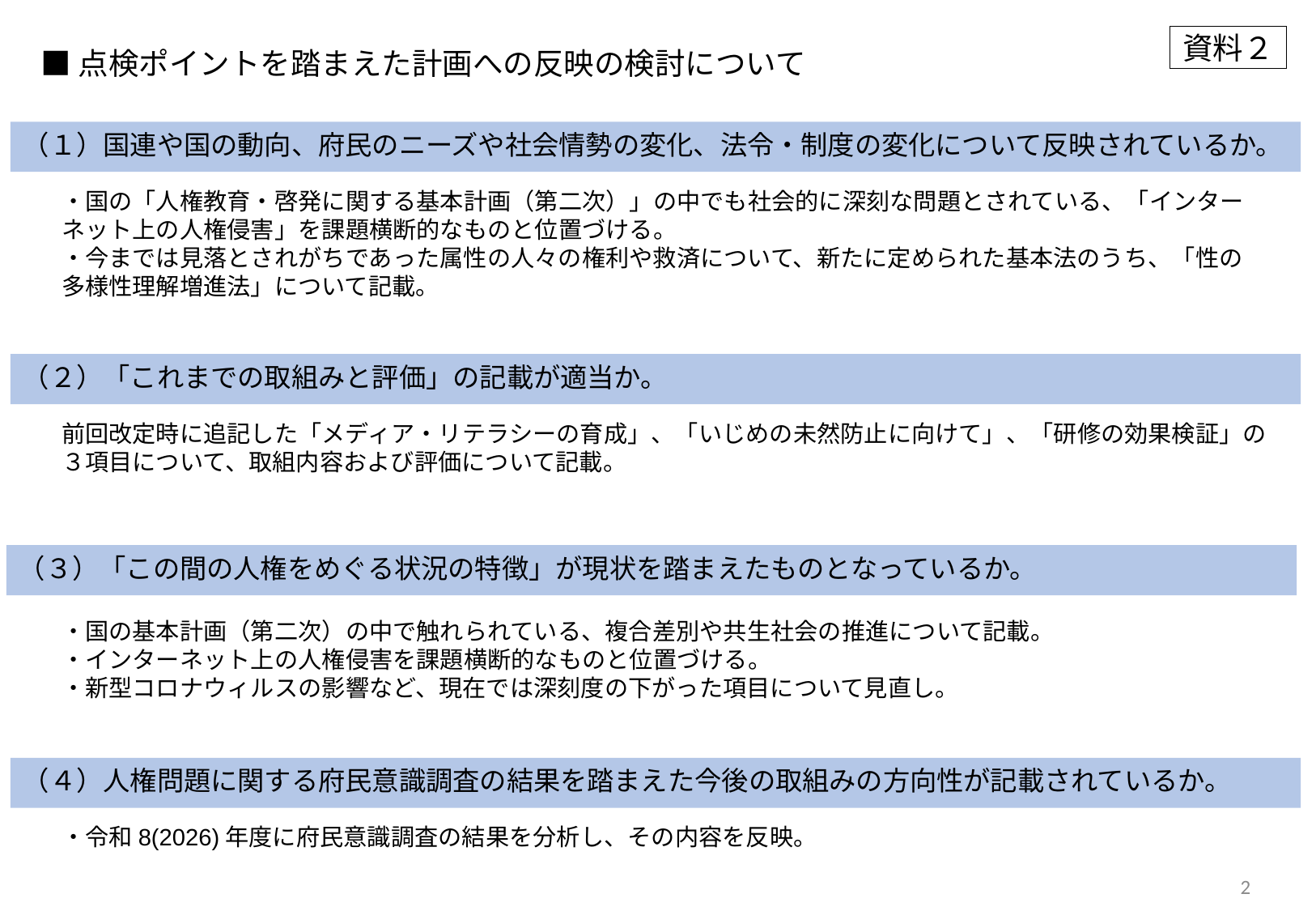

資料２
■点検ポイントを踏まえた計画への反映の検討について

（１）国連や国の動向、府民のニーズや社会情勢の変化、法令・制度の変化について反映されているか。
・国の「人権教育・啓発に関する基本計画（第二次）」の中でも社会的に深刻な問題とされている、「インターネット上の人権侵害」を課題横断的なものと位置づける。
・今までは見落とされがちであった属性の人々の権利や救済について、新たに定められた基本法のうち、「性の多様性理解増進法」について記載。
（２）「これまでの取組みと評価」の記載が適当か。
前回改定時に追記した「メディア・リテラシーの育成」、「いじめの未然防止に向けて」、「研修の効果検証」の３項目について、取組内容および評価について記載。
（３）「この間の人権をめぐる状況の特徴」が現状を踏まえたものとなっているか。
・国の基本計画（第二次）の中で触れられている、複合差別や共生社会の推進について記載。
・インターネット上の人権侵害を課題横断的なものと位置づける。
・新型コロナウィルスの影響など、現在では深刻度の下がった項目について見直し。
（４）人権問題に関する府民意識調査の結果を踏まえた今後の取組みの方向性が記載されているか。
・令和8(2026)年度に府民意識調査の結果を分析し、その内容を反映。
2